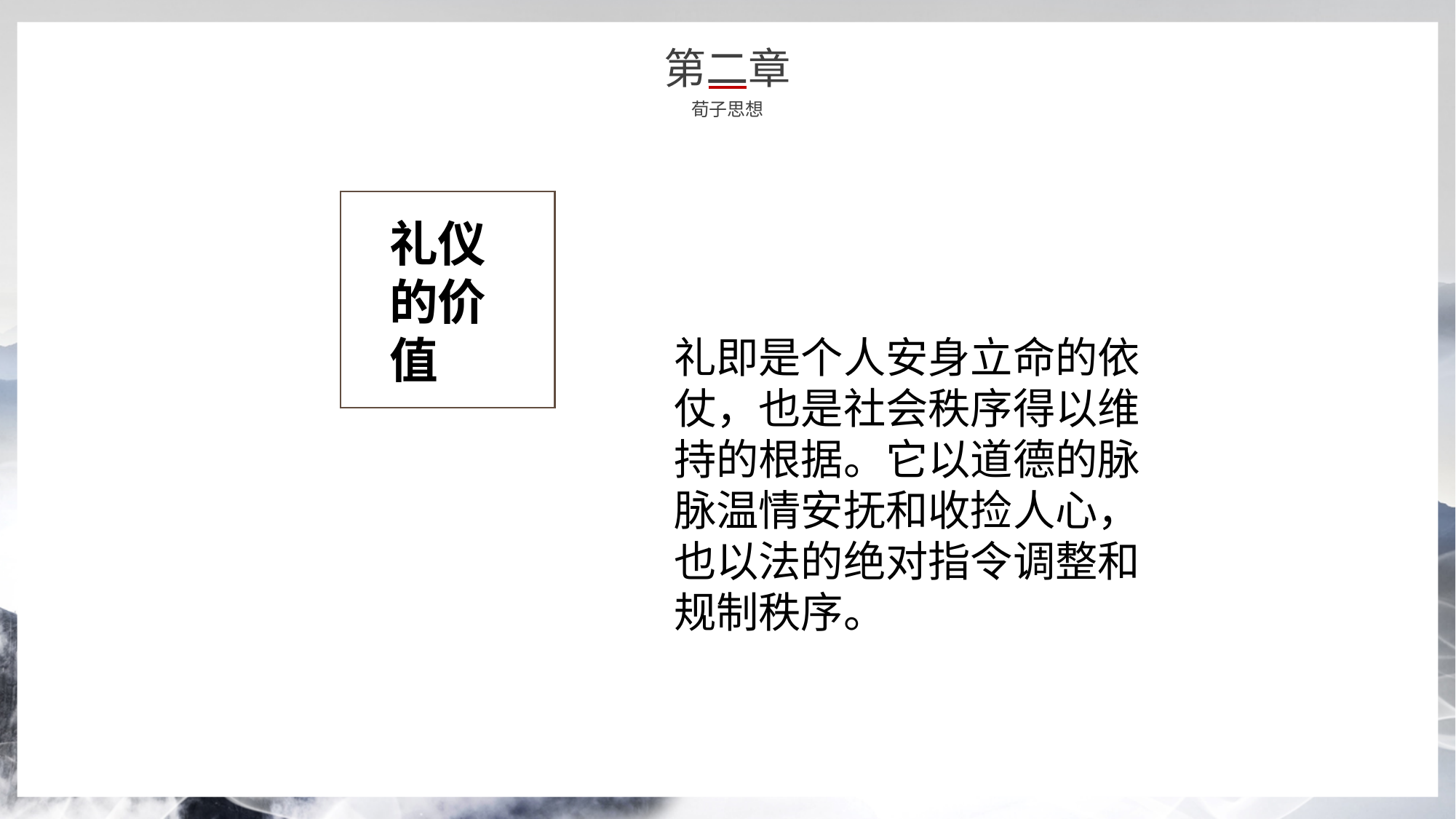

第二章
荀子思想

礼仪的价值
礼即是个人安身立命的依仗，也是社会秩序得以维持的根据。它以道德的脉脉温情安抚和收捡人心，也以法的绝对指令调整和规制秩序。